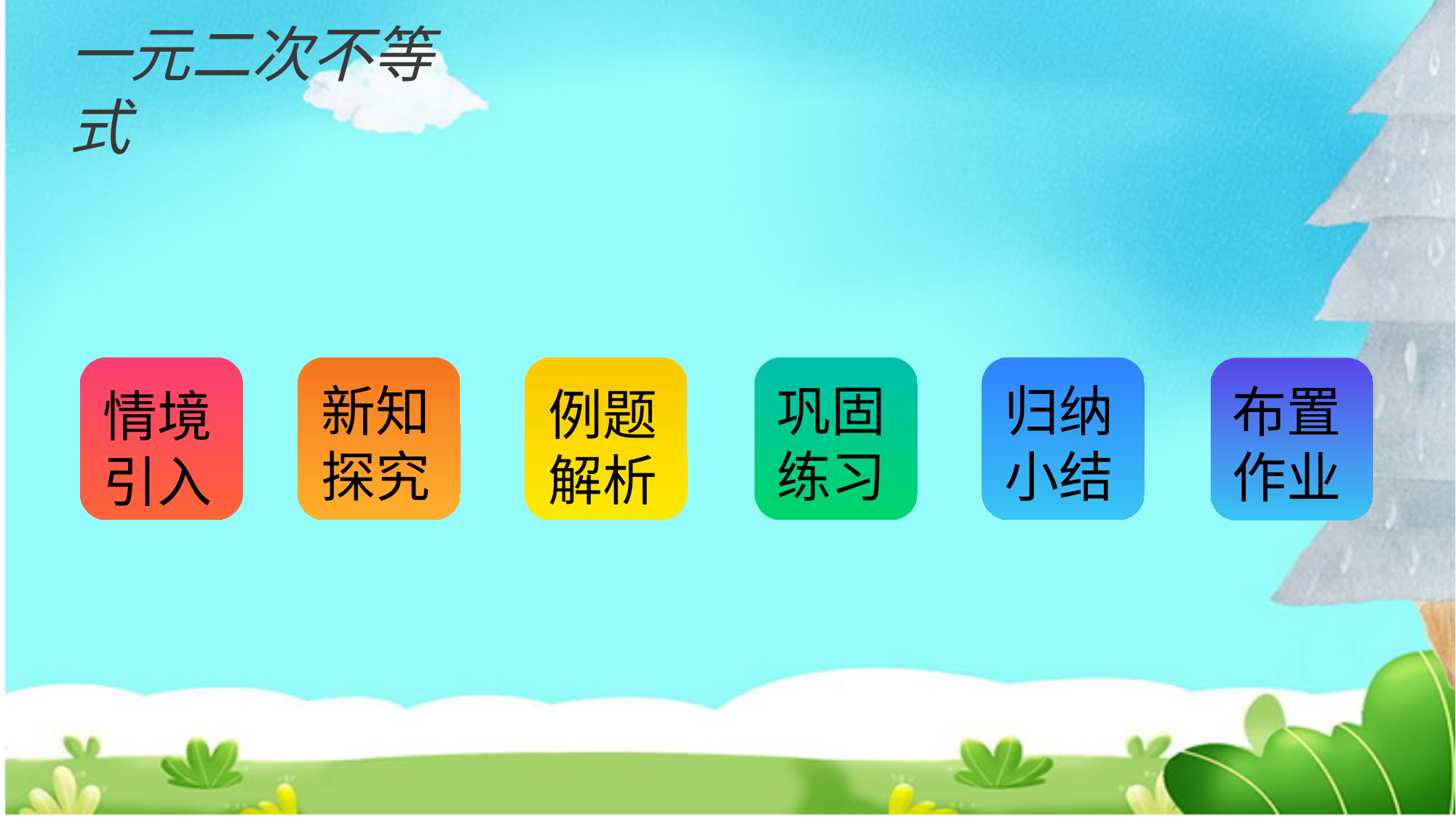

一元二次不等式

情境
引入

新知探究

例题解析

归纳小结

巩固练习

布置作业